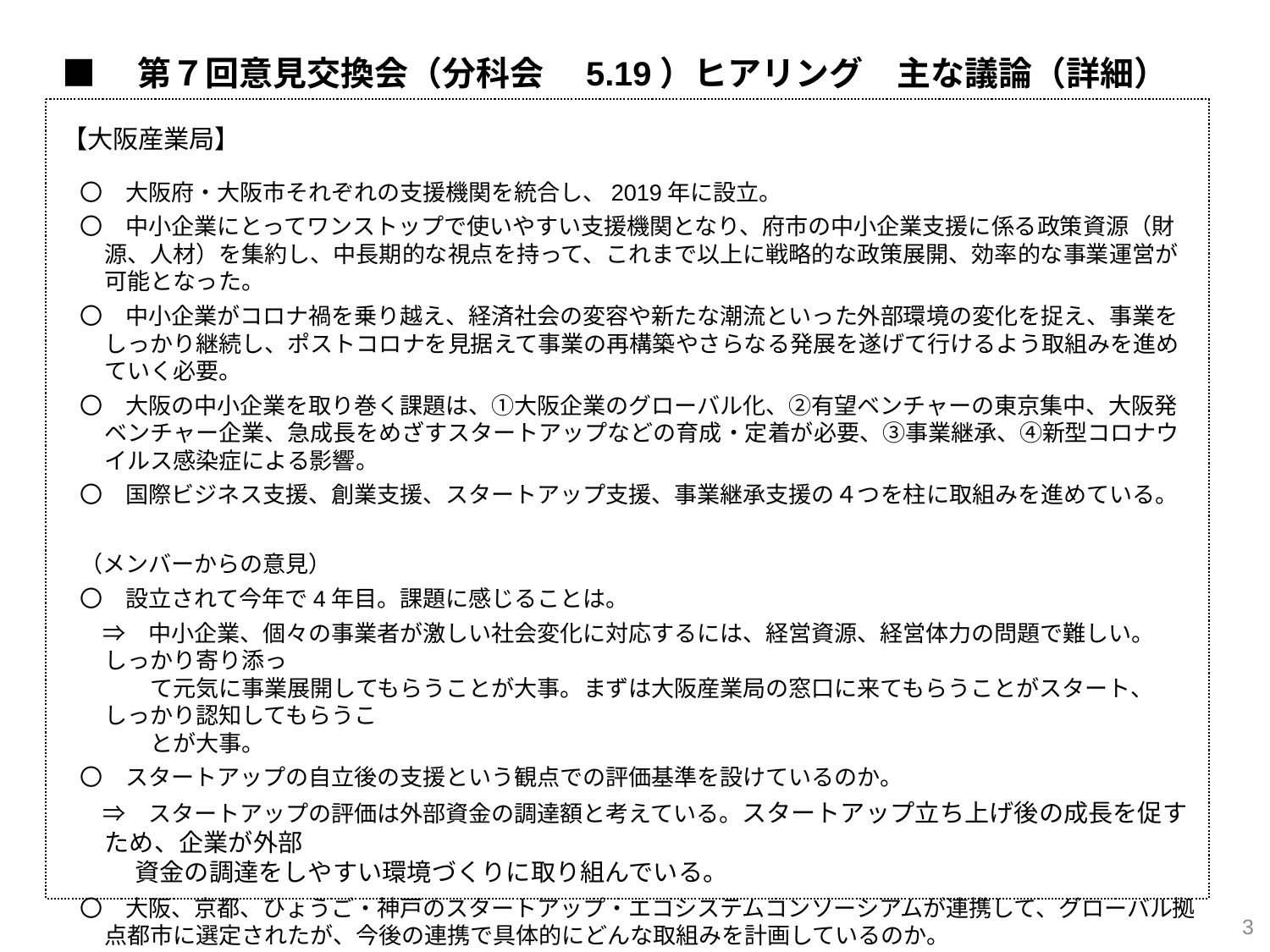

■　第７回意見交換会（分科会　5.19）ヒアリング　主な議論（詳細）

【大阪産業局】
〇　大阪府・大阪市それぞれの支援機関を統合し、2019年に設立。
〇　中小企業にとってワンストップで使いやすい支援機関となり、府市の中小企業支援に係る政策資源（財源、人材）を集約し、中長期的な視点を持って、これまで以上に戦略的な政策展開、効率的な事業運営が可能となった。
〇　中小企業がコロナ禍を乗り越え、経済社会の変容や新たな潮流といった外部環境の変化を捉え、事業をしっかり継続し、ポストコロナを見据えて事業の再構築やさらなる発展を遂げて行けるよう取組みを進めていく必要。
〇　大阪の中小企業を取り巻く課題は、①大阪企業のグローバル化、②有望ベンチャーの東京集中、大阪発ベンチャー企業、急成長をめざすスタートアップなどの育成・定着が必要、③事業継承、④新型コロナウイルス感染症による影響。
〇　国際ビジネス支援、創業支援、スタートアップ支援、事業継承支援の４つを柱に取組みを進めている。

（メンバーからの意見）
〇　設立されて今年で4年目。課題に感じることは。
　⇒　中小企業、個々の事業者が激しい社会変化に対応するには、経営資源、経営体力の問題で難しい。しっかり寄り添っ　
　　て元気に事業展開してもらうことが大事。まずは大阪産業局の窓口に来てもらうことがスタート、しっかり認知してもらうこ
　　とが大事。
〇　スタートアップの自立後の支援という観点での評価基準を設けているのか。
　⇒　スタートアップの評価は外部資金の調達額と考えている。スタートアップ立ち上げ後の成長を促すため、企業が外部
　 資金の調達をしやすい環境づくりに取り組んでいる。
〇　大阪、京都、ひょうご・神戸のスタートアップ・エコシステムコンソーシアムが連携して、グローバル拠点都市に選定されたが、今後の連携で具体的にどんな取組みを計画しているのか。
　⇒　京阪神合同のブランディングとして、大阪で国際イベントを検討。海外に対してエコシステムの拠点として京阪神のプロ
　　モーションが大事で、ジェトロと共同して活動していく予定。
3